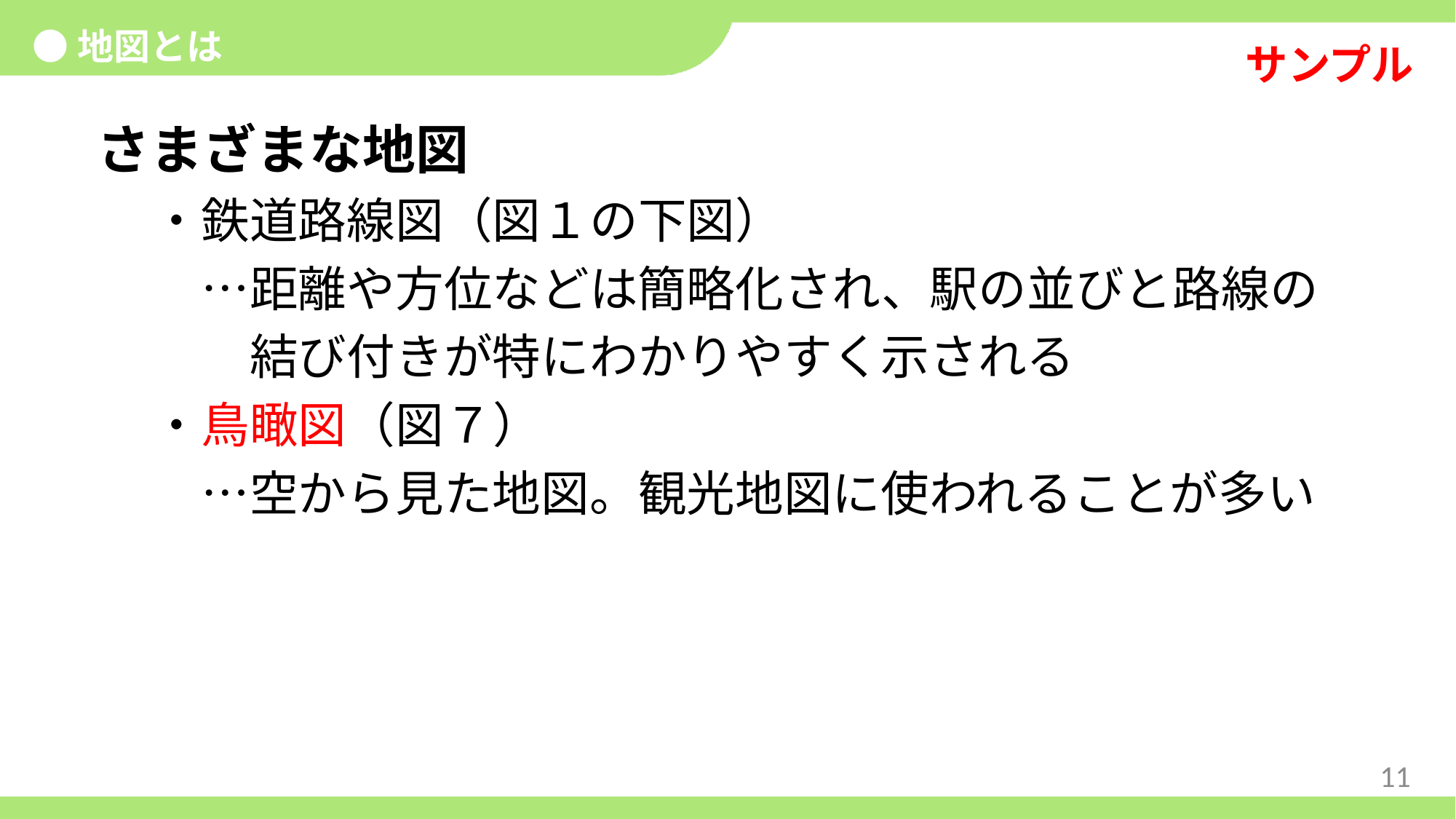

●地図とは
さまざまな地図
・鉄道路線図（図１の下図）
　…距離や方位などは簡略化され、駅の並びと路線の
　　結び付きが特にわかりやすく示される
・鳥瞰図（図７）
　…空から見た地図。観光地図に使われることが多い